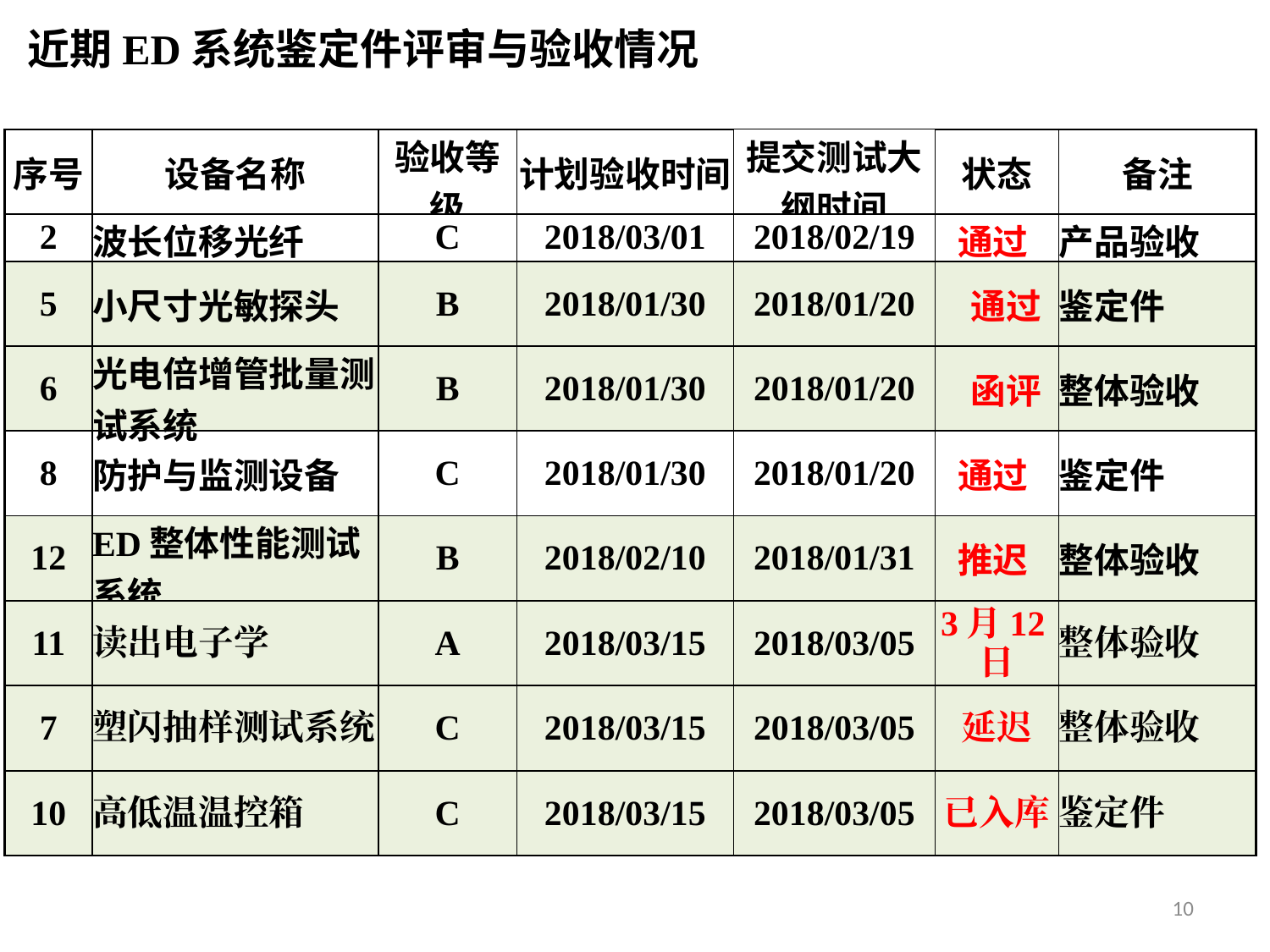

近期ED系统鉴定件评审与验收情况
| 序号 | 设备名称 | 验收等级 | 计划验收时间 | 提交测试大纲时间 | 状态 | 备注 |
| --- | --- | --- | --- | --- | --- | --- |
| 2 | 波长位移光纤 | C | 2018/03/01 | 2018/02/19 | 通过 | 产品验收 |
| 5 | 小尺寸光敏探头 | B | 2018/01/30 | 2018/01/20 | 通过 | 鉴定件 |
| 6 | 光电倍增管批量测试系统 | B | 2018/01/30 | 2018/01/20 | 函评 | 整体验收 |
| 8 | 防护与监测设备 | C | 2018/01/30 | 2018/01/20 | 通过 | 鉴定件 |
| 12 | ED整体性能测试系统 | B | 2018/02/10 | 2018/01/31 | 推迟 | 整体验收 |
| 11 | 读出电子学 | A | 2018/03/15 | 2018/03/05 | 3月12日 | 整体验收 |
| 7 | 塑闪抽样测试系统 | C | 2018/03/15 | 2018/03/05 | 延迟 | 整体验收 |
| 10 | 高低温温控箱 | C | 2018/03/15 | 2018/03/05 | 已入库 | 鉴定件 |
10